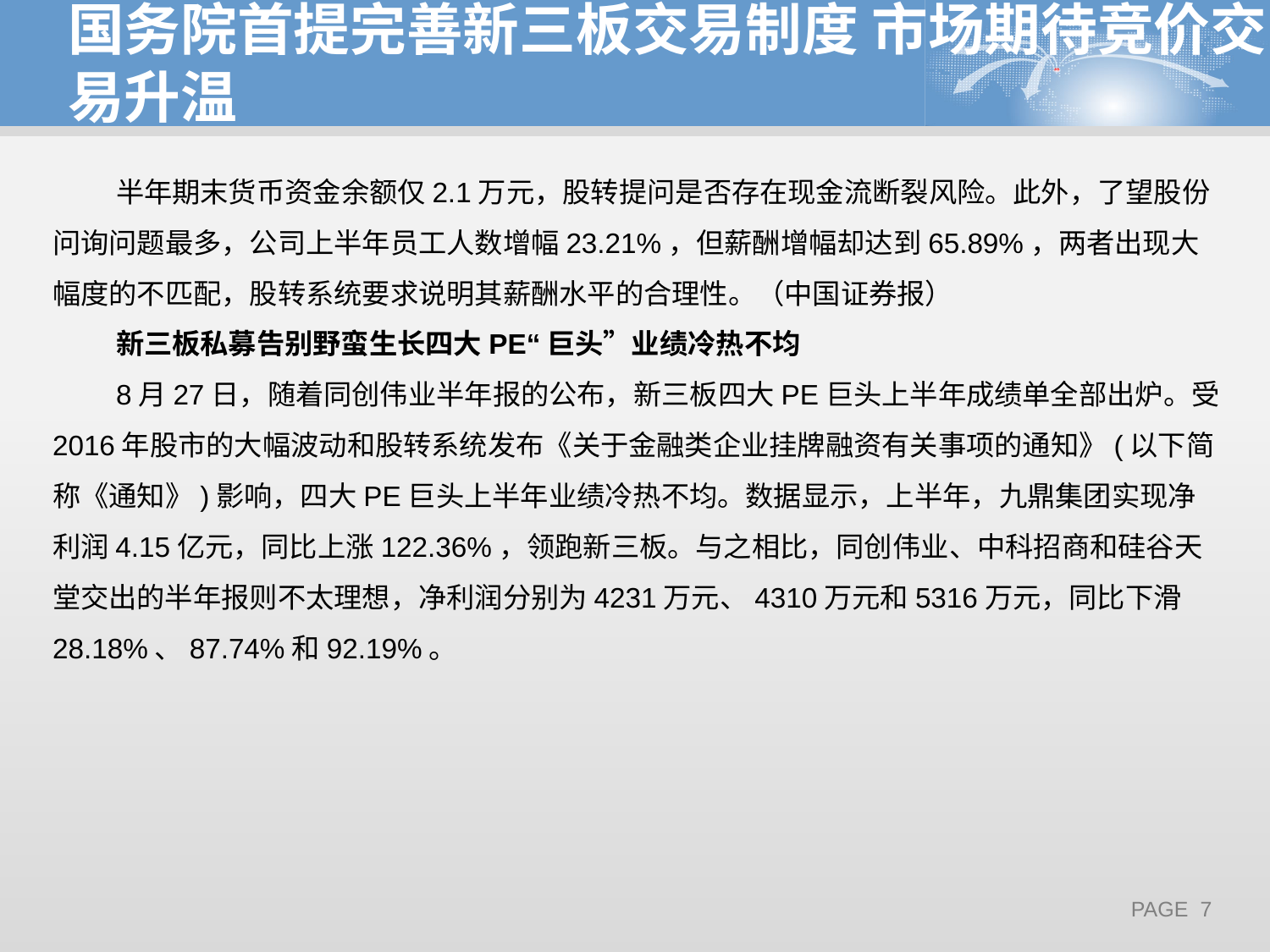

国务院首提完善新三板交易制度 市场期待竞价交易升温
半年期末货币资金余额仅2.1万元，股转提问是否存在现金流断裂风险。此外，了望股份问询问题最多，公司上半年员工人数增幅23.21%，但薪酬增幅却达到65.89%，两者出现大幅度的不匹配，股转系统要求说明其薪酬水平的合理性。（中国证券报）
新三板私募告别野蛮生长四大PE“巨头”业绩冷热不均
8月27日，随着同创伟业半年报的公布，新三板四大PE巨头上半年成绩单全部出炉。受2016年股市的大幅波动和股转系统发布《关于金融类企业挂牌融资有关事项的通知》(以下简称《通知》)影响，四大PE巨头上半年业绩冷热不均。数据显示，上半年，九鼎集团实现净利润4.15亿元，同比上涨122.36%，领跑新三板。与之相比，同创伟业、中科招商和硅谷天堂交出的半年报则不太理想，净利润分别为4231万元、4310万元和5316万元，同比下滑28.18%、87.74%和92.19%。